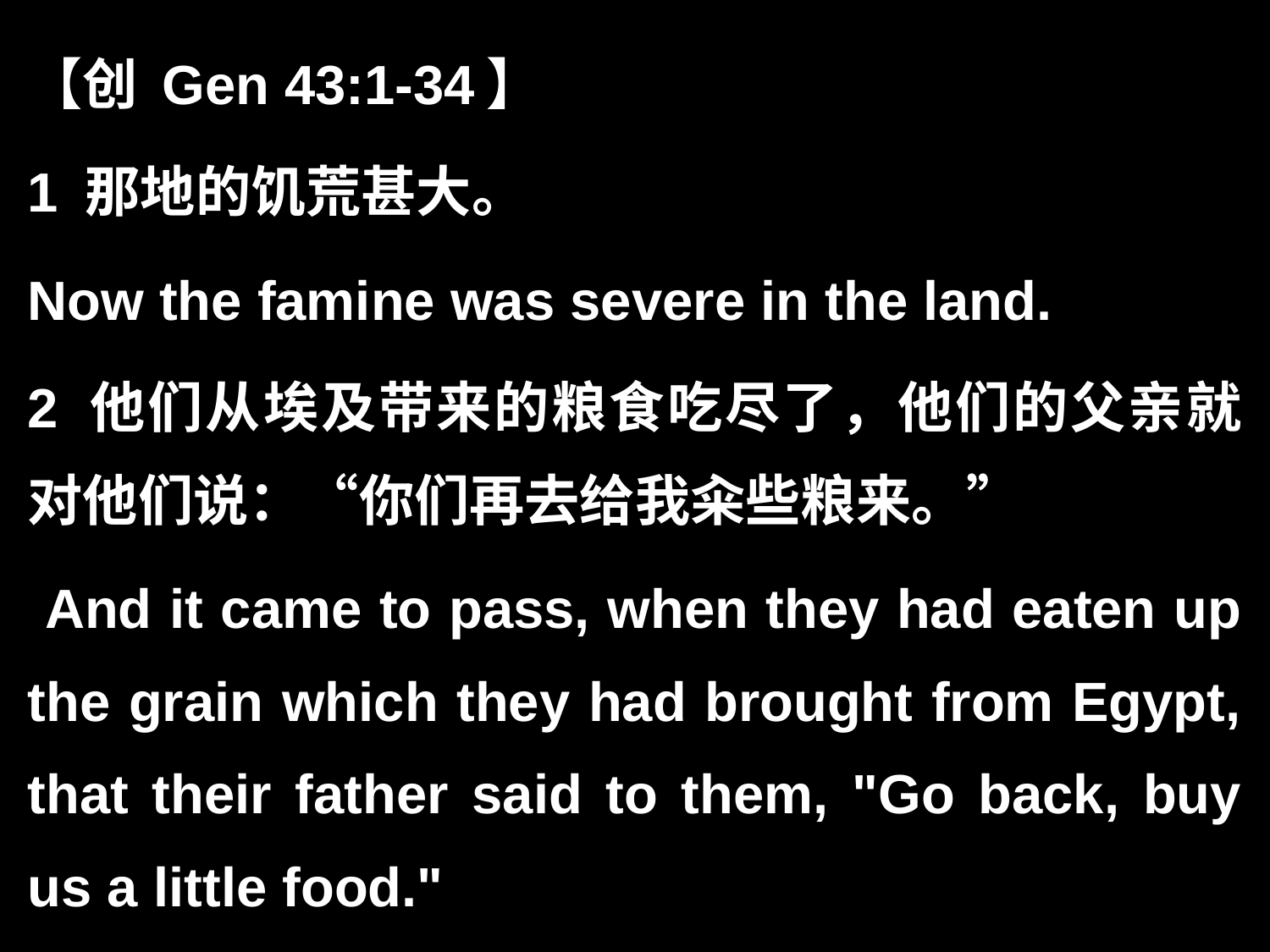

【创 Gen 43:1-34】
1 那地的饥荒甚大。
Now the famine was severe in the land.
2 他们从埃及带来的粮食吃尽了，他们的父亲就对他们说：“你们再去给我籴些粮来。”
 And it came to pass, when they had eaten up the grain which they had brought from Egypt, that their father said to them, "Go back, buy us a little food."